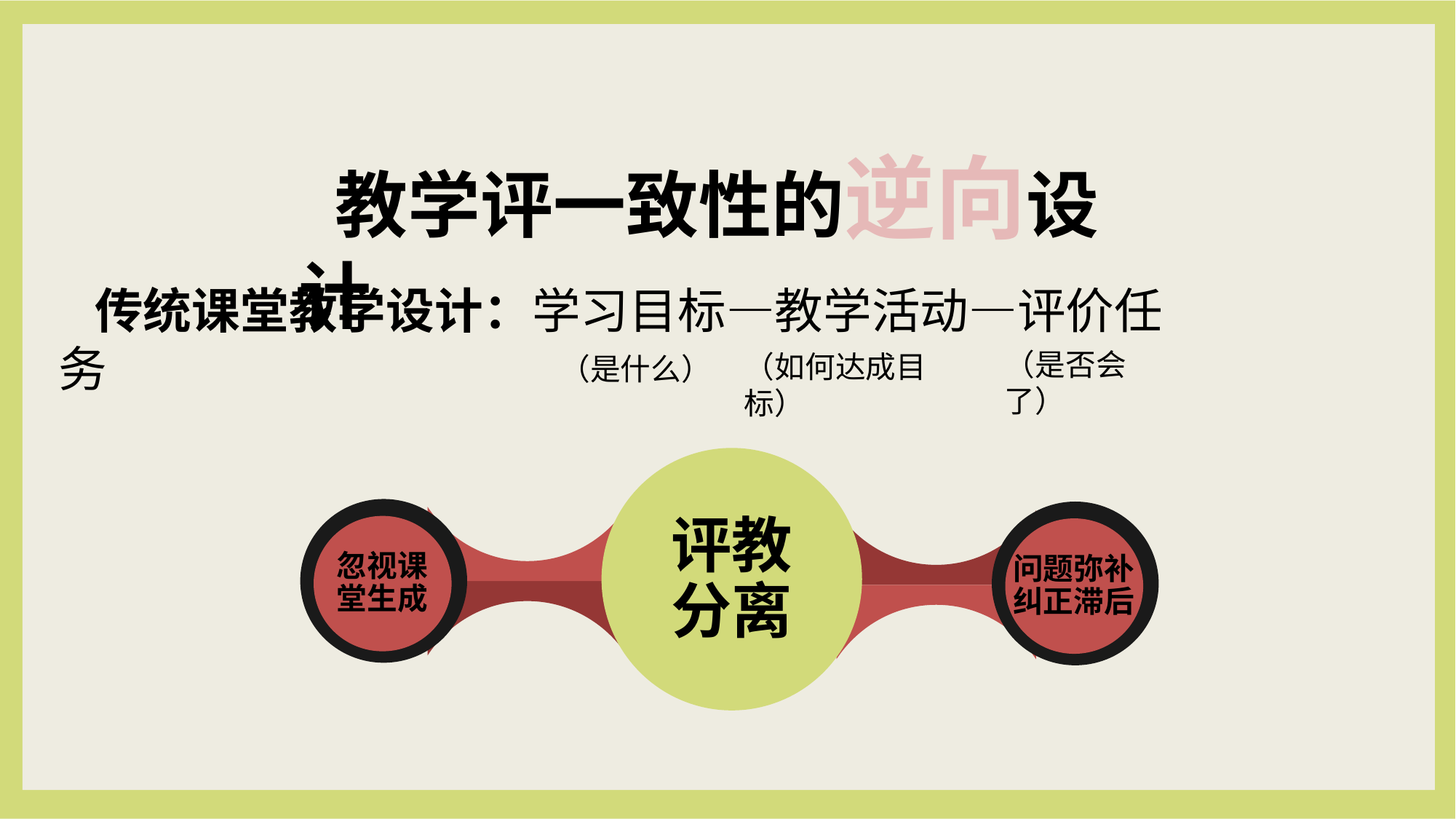

3
教学评一致性的逆向设计
传统课堂教学设计：学习目标—教学活动—评价任务
（是否会了）
（如何达成目标）
（是什么）

忽视课
堂生成
问题弥补纠正滞后
评教分离